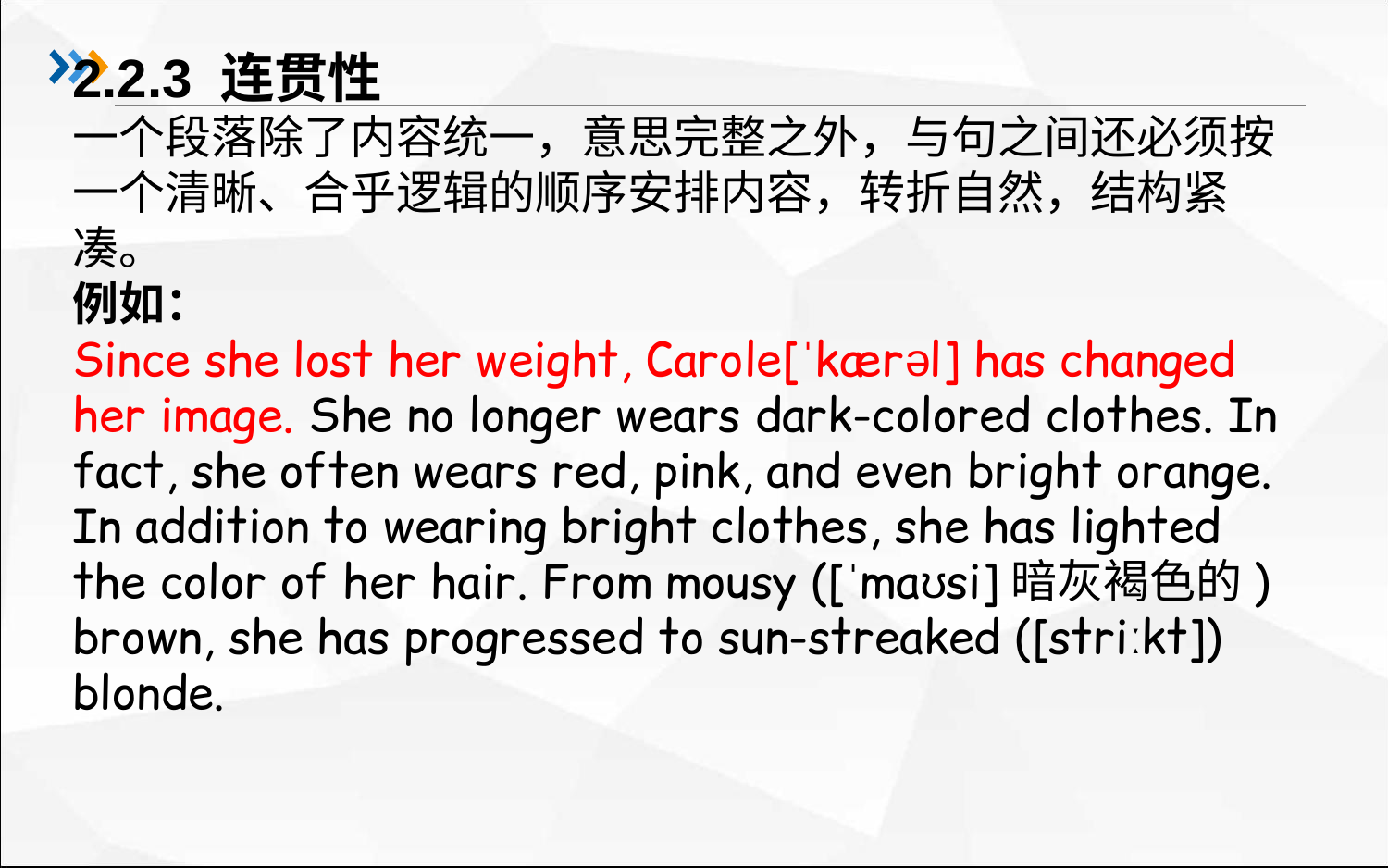

2.2.3 连贯性
一个段落除了内容统一，意思完整之外，与句之间还必须按一个清晰、合乎逻辑的顺序安排内容，转折自然，结构紧凑。
例如：
Since she lost her weight, Carole[ˈkærəl] has changed her image. She no longer wears dark-colored clothes. In fact, she often wears red, pink, and even bright orange. In addition to wearing bright clothes, she has lighted the color of her hair. From mousy ([ˈmaʊsi]暗灰褐色的) brown, she has progressed to sun-streaked ([striːkt]) blonde.